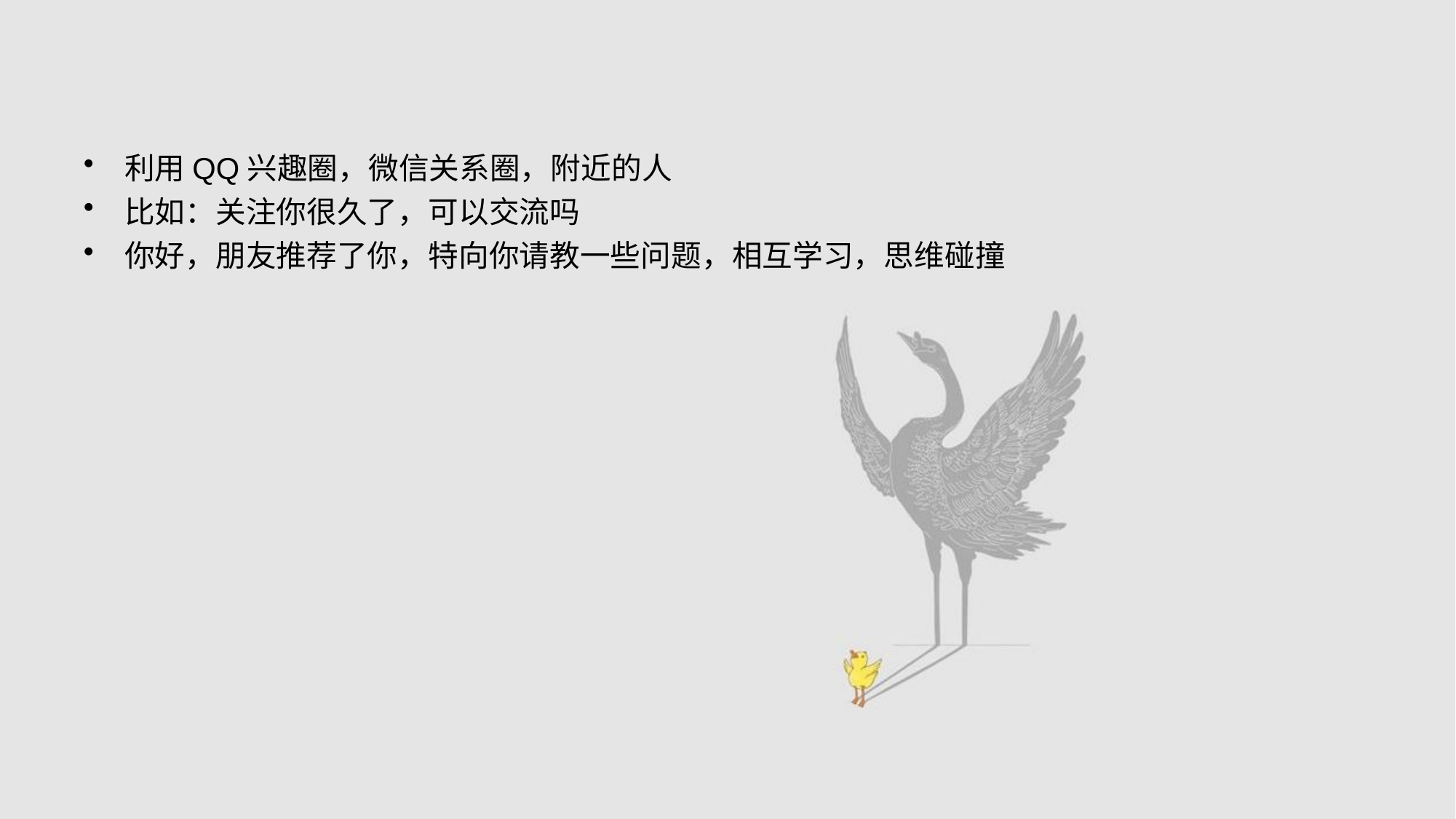

#
利用QQ兴趣圈，微信关系圈，附近的人
比如：关注你很久了，可以交流吗
你好，朋友推荐了你，特向你请教一些问题，相互学习，思维碰撞